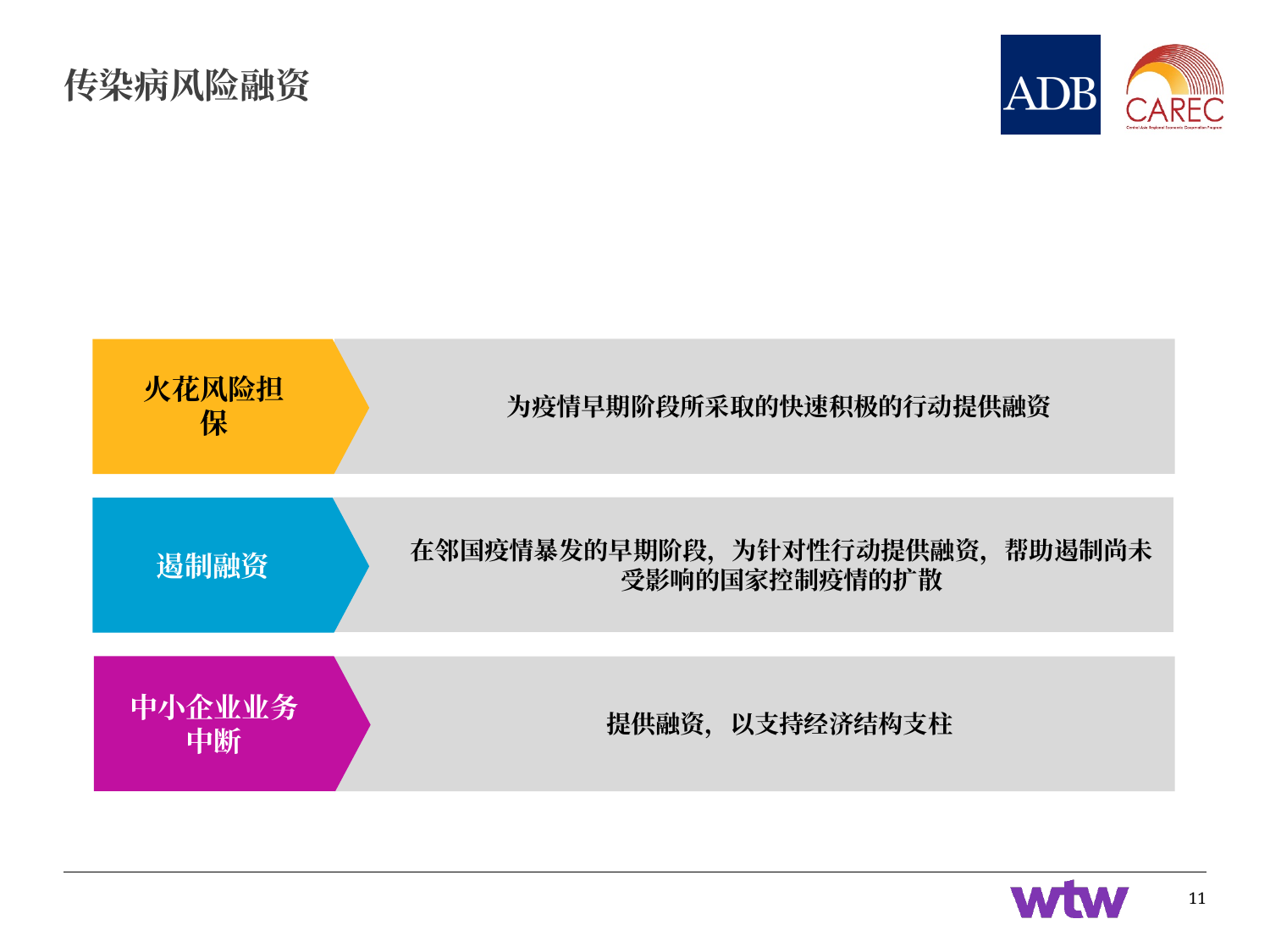

# 传染病风险融资

火花风险担保
为疫情早期阶段所采取的快速积极的行动提供融资

在邻国疫情暴发的早期阶段，为针对性行动提供融资，帮助遏制尚未受影响的国家控制疫情的扩散
遏制融资

中小企业业务中断
提供融资，以支持经济结构支柱
11